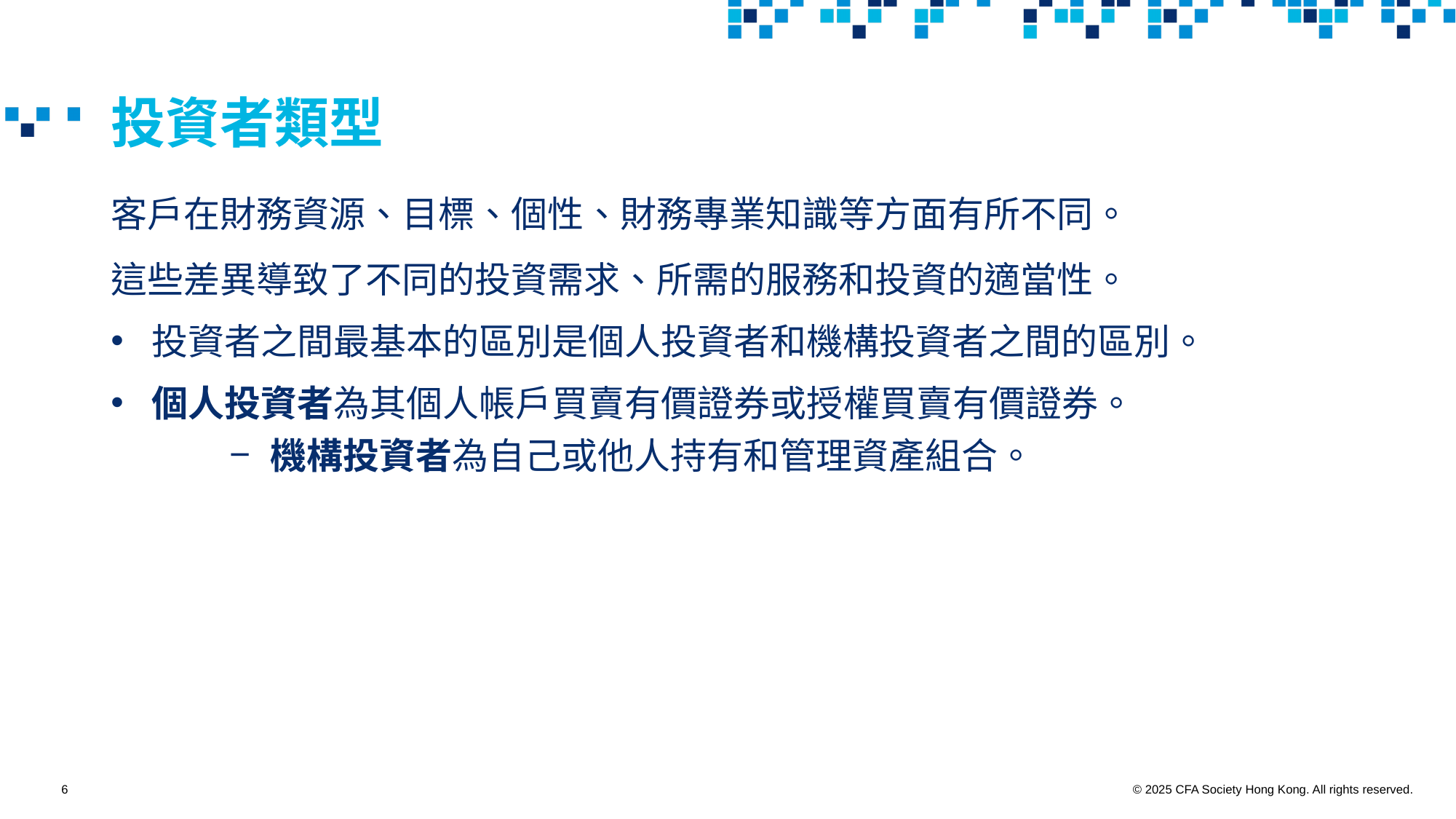

# 投資者類型
客戶在財務資源、目標、個性、財務專業知識等方面有所不同。
這些差異導致了不同的投資需求、所需的服務和投資的適當性。
投資者之間最基本的區別是個人投資者和機構投資者之間的區別。
個人投資者為其個人帳戶買賣有價證券或授權買賣有價證券。
機構投資者為自己或他人持有和管理資產組合。
6
© 2025 CFA Society Hong Kong. All rights reserved.